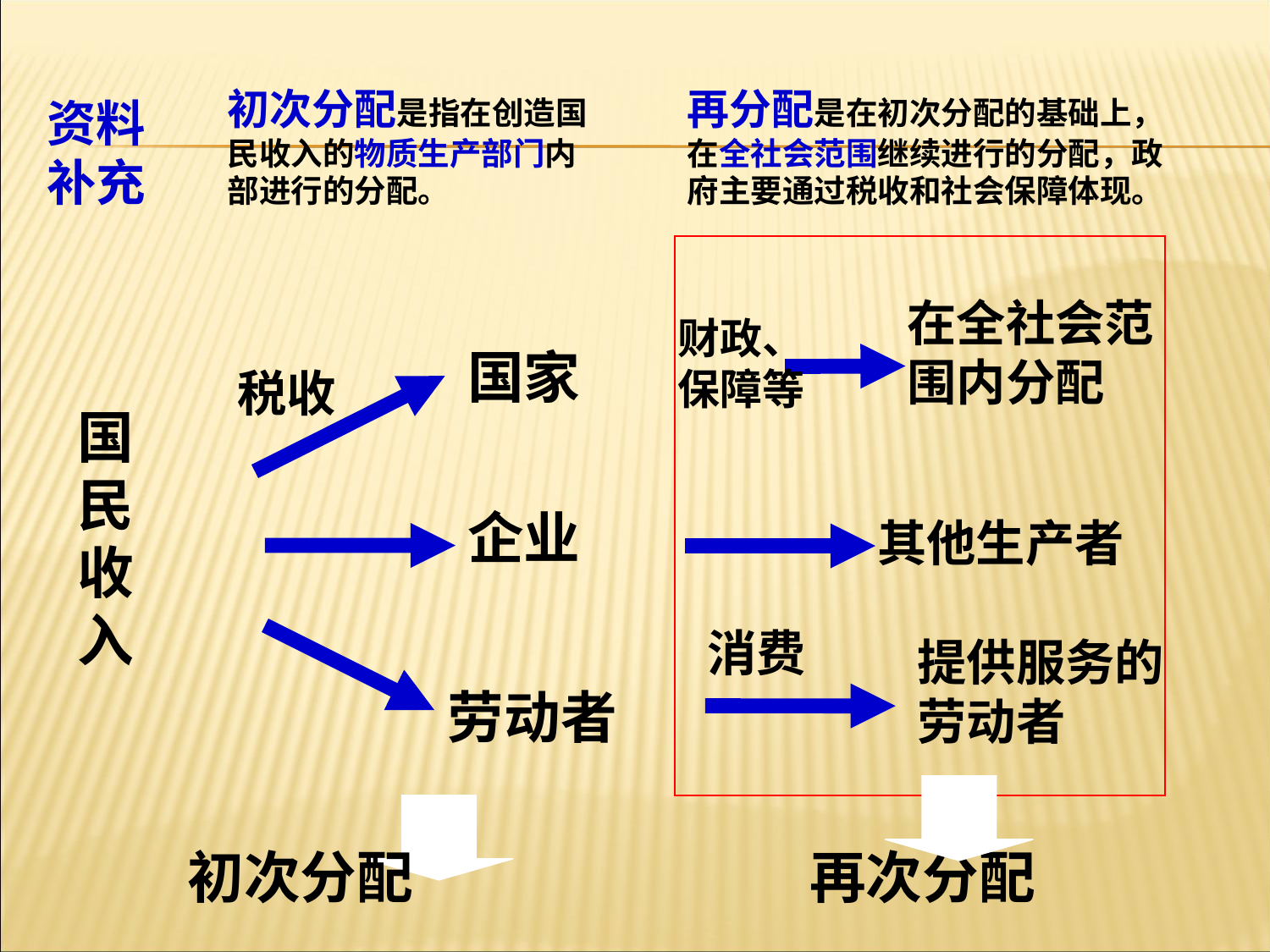

初次分配是指在创造国民收入的物质生产部门内部进行的分配。
再分配是在初次分配的基础上，在全社会范围继续进行的分配，政府主要通过税收和社会保障体现。
资料
补充

在全社会范围内分配
财政、保障等
国家
税收

国民收入
企业
其他生产者

消费

提供服务的劳动者
劳动者

初次分配
   再次分配